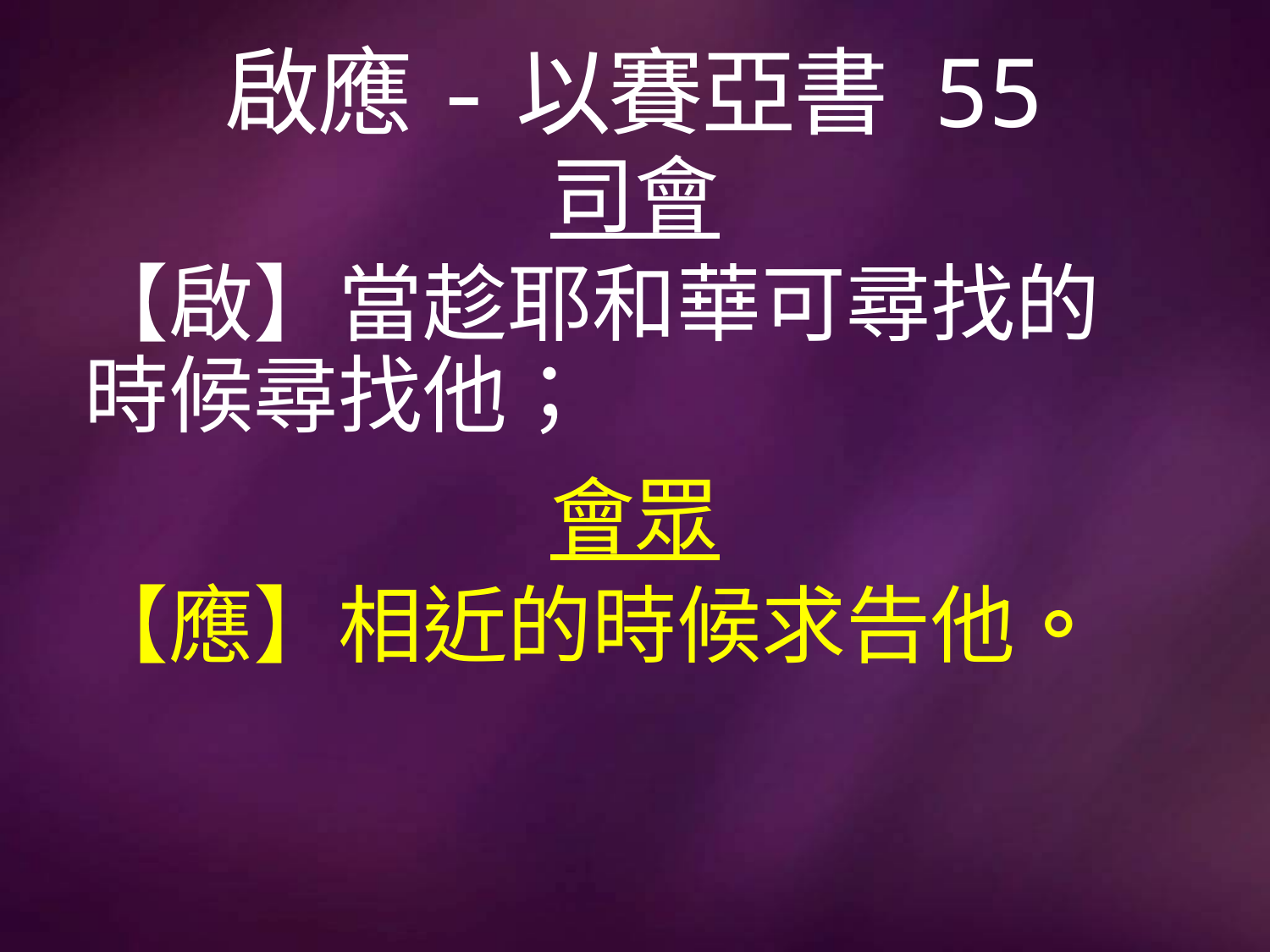

# 啟應-以賽亞書 55
司會
【啟】當趁耶和華可尋找的時候尋找他；

會眾
【應】相近的時候求告他。